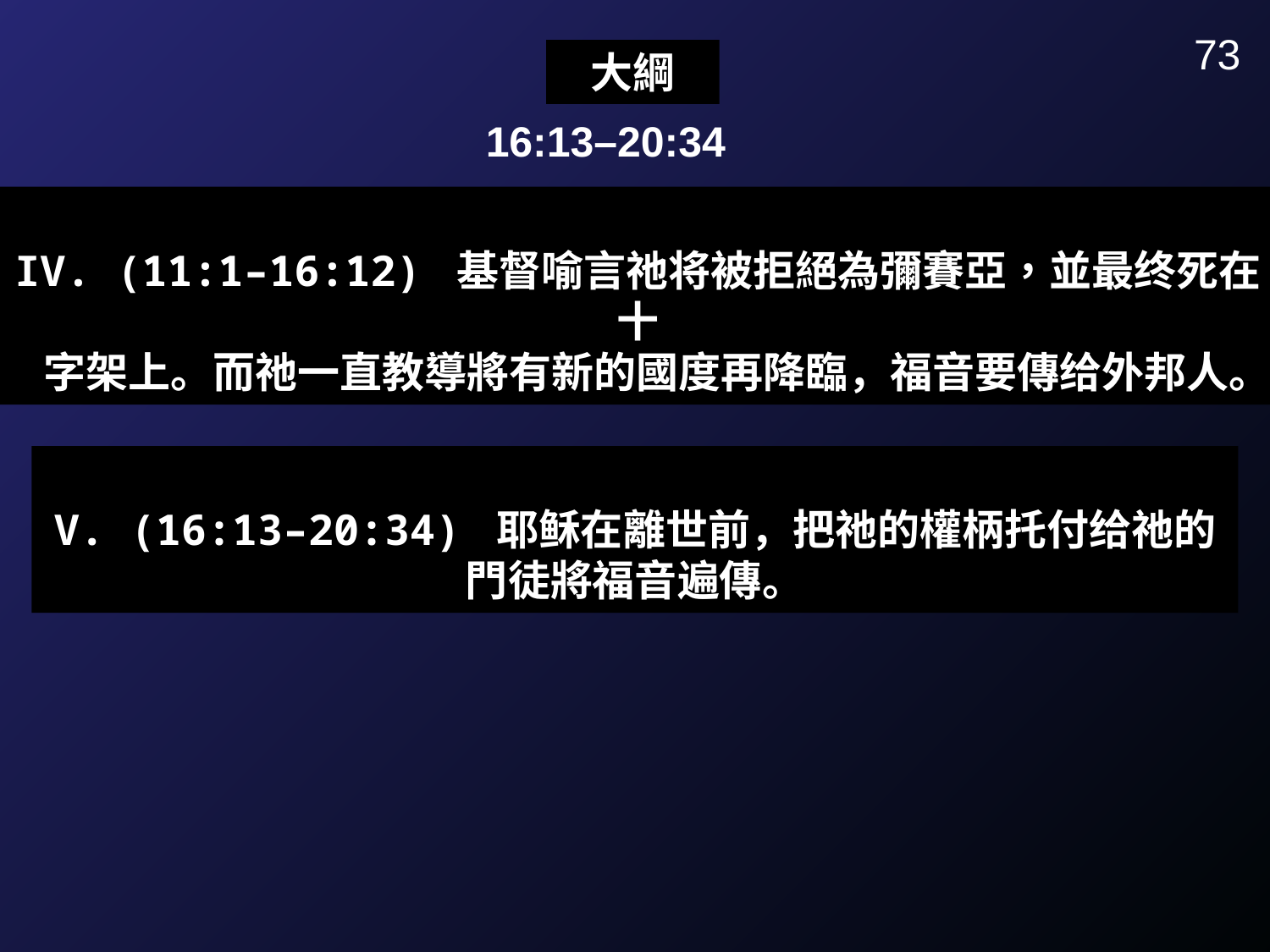

73
大綱
16:13–20:34

IV. (11:1–16:12) 基督喻言祂将被拒絕為彌賽亞，並最终死在十
   字架上。而祂一直教導將有新的國度再降臨，福音要傳给外邦人。

V. (16:13–20:34) 耶稣在離世前，把祂的權柄托付给祂的門徒將福音遍傳。